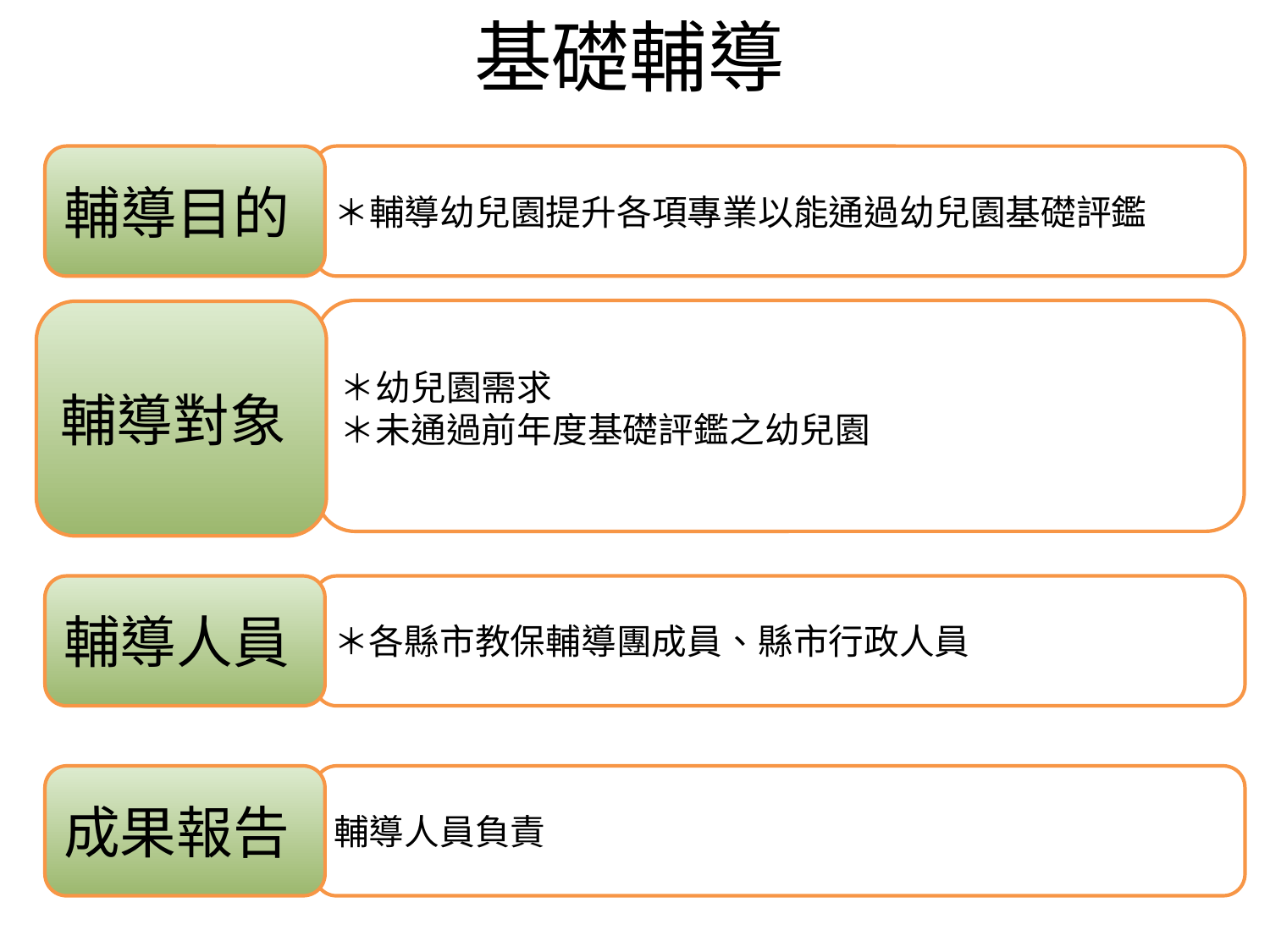

# 基礎輔導
輔導目的
＊輔導幼兒園提升各項專業以能通過幼兒園基礎評鑑

＊幼兒園需求
＊未通過前年度基礎評鑑之幼兒園

輔導對象
輔導人員
＊各縣市教保輔導團成員、縣市行政人員
成果報告
輔導人員負責